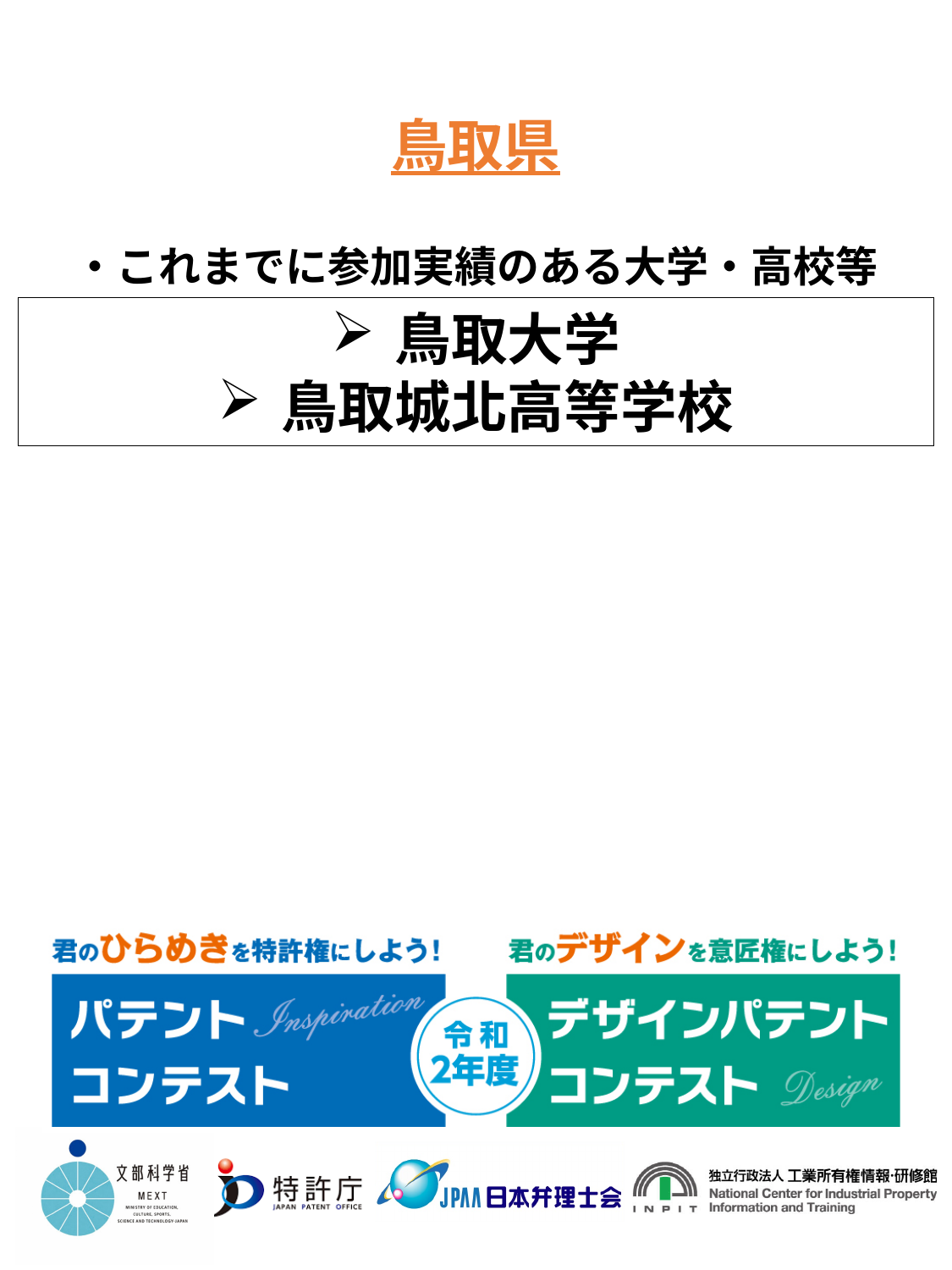

鳥取県
・これまでに参加実績のある大学・高校等
鳥取大学
鳥取城北高等学校